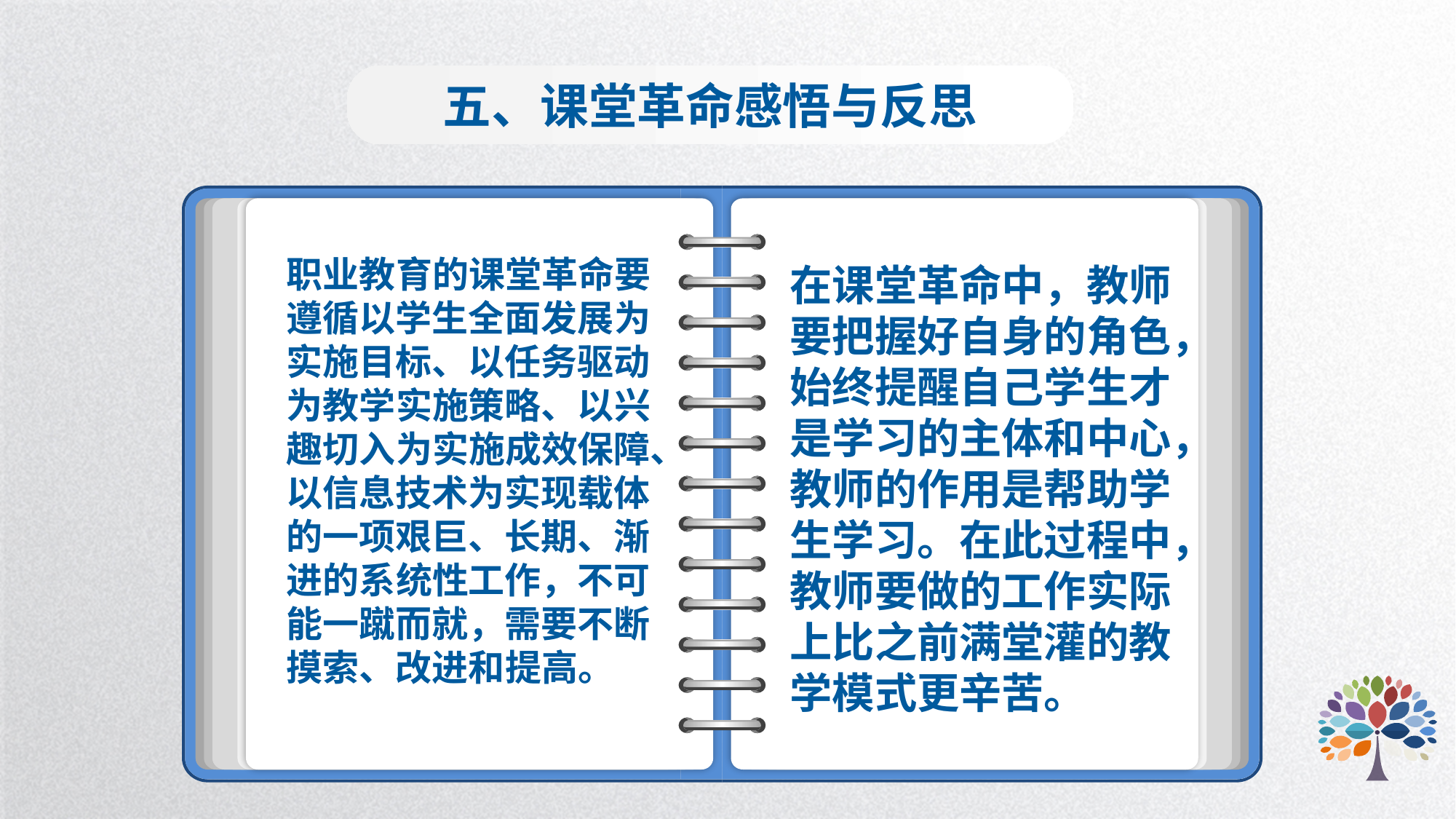

五、课堂革命感悟与反思

职业教育的课堂革命要遵循以学生全面发展为实施目标、以任务驱动为教学实施策略、以兴趣切入为实施成效保障、以信息技术为实现载体的一项艰巨、长期、渐进的系统性工作，不可能一蹴而就，需要不断摸索、改进和提高。
在课堂革命中，教师要把握好自身的角色，始终提醒自己学生才是学习的主体和中心，教师的作用是帮助学生学习。在此过程中，教师要做的工作实际上比之前满堂灌的教学模式更辛苦。